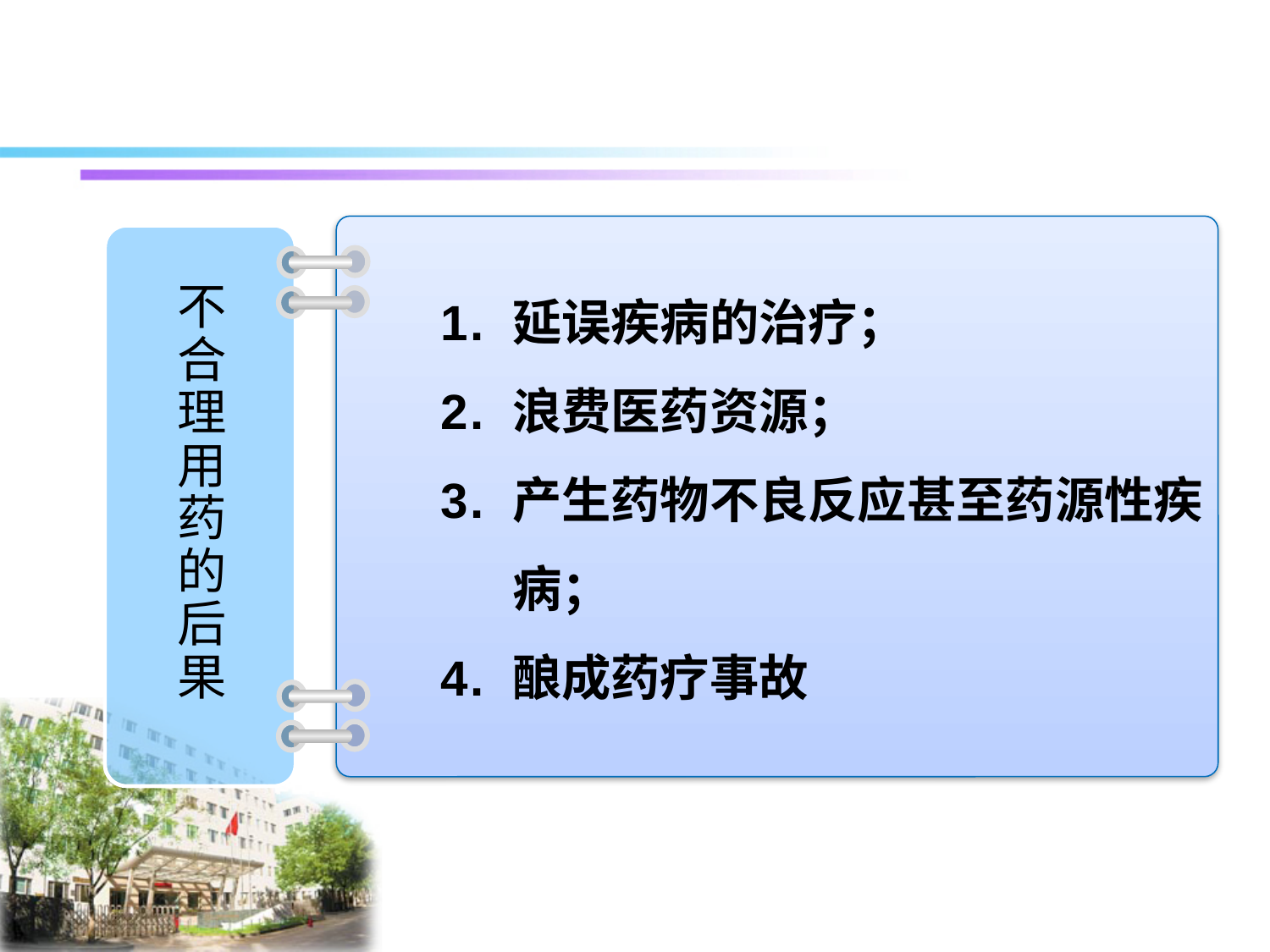

#

延误疾病的治疗；
浪费医药资源；
产生药物不良反应甚至药源性疾病；
酿成药疗事故

不合理用药的后果